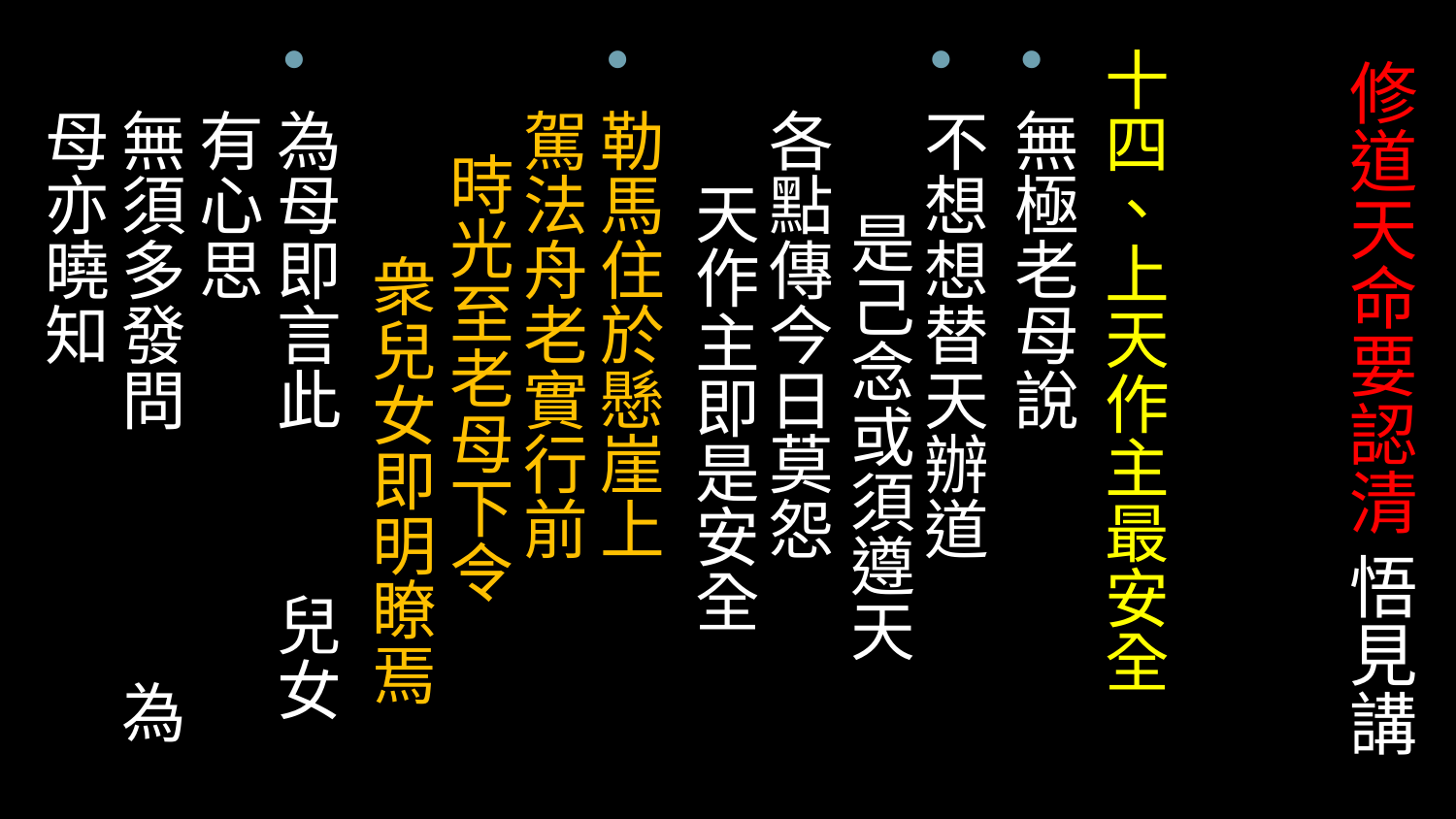

# 修道天命要認清 悟見講
十四、上天作主最安全
無極老母說
不想想替天辦道                       是己念或須遵天
各點傳今日莫怨                     天作主即是安全
勒馬住於懸崖上               駕法舟老實行前                   時光至老母下令                       衆兒女即明瞭焉
為母即言此           兒女有心思
無須多發問                 為母亦曉知